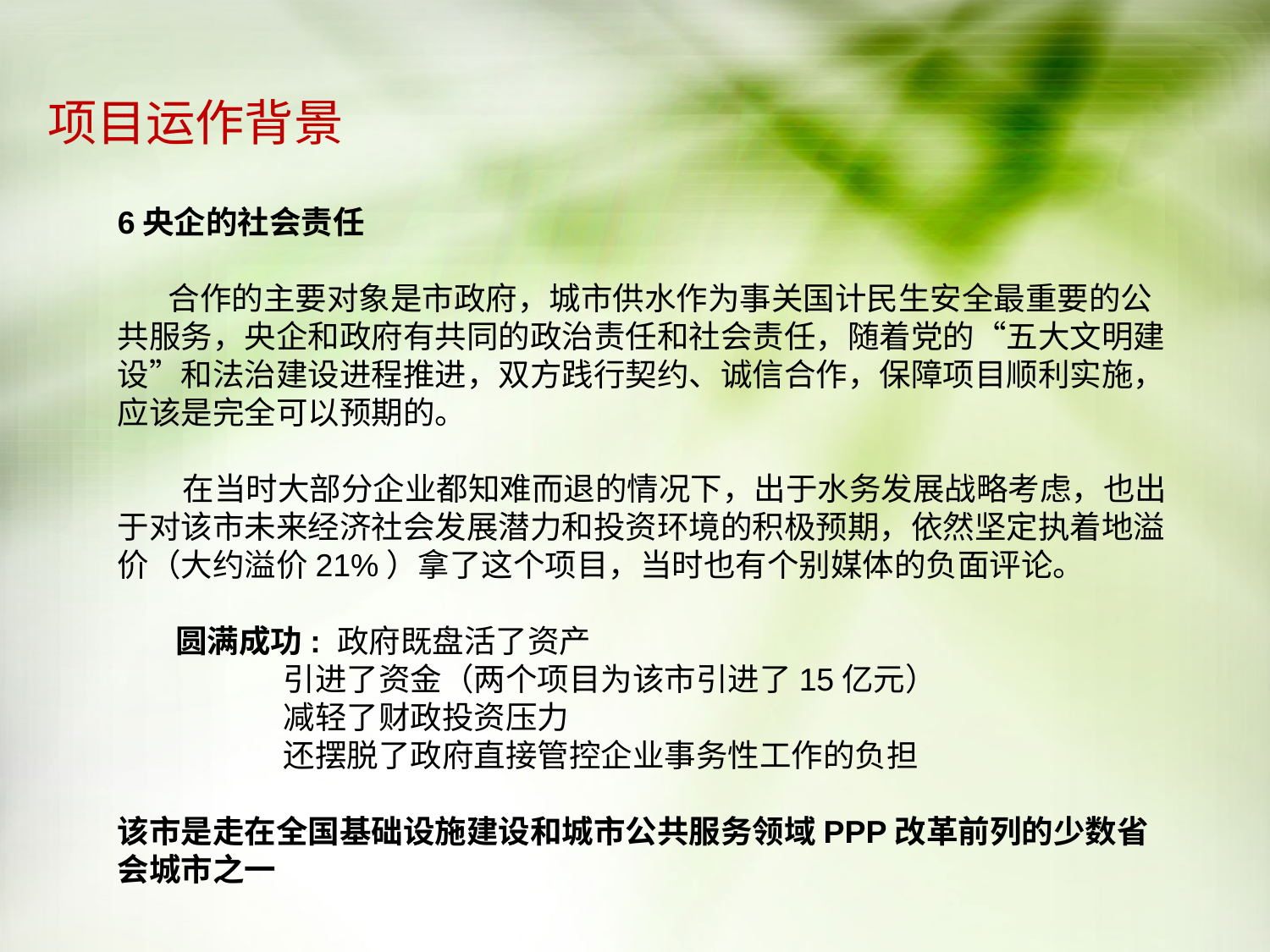

项目运作背景

6央企的社会责任

      合作的主要对象是市政府，城市供水作为事关国计民生安全最重要的公共服务，央企和政府有共同的政治责任和社会责任，随着党的“五大文明建设”和法治建设进程推进，双方践行契约、诚信合作，保障项目顺利实施，应该是完全可以预期的。

        在当时大部分企业都知难而退的情况下，出于水务发展战略考虑，也出于对该市未来经济社会发展潜力和投资环境的积极预期，依然坚定执着地溢价（大约溢价21%）拿了这个项目，当时也有个别媒体的负面评论。

       圆满成功: 政府既盘活了资产
                      引进了资金（两个项目为该市引进了15亿元）
                      减轻了财政投资压力
                      还摆脱了政府直接管控企业事务性工作的负担

该市是走在全国基础设施建设和城市公共服务领域PPP改革前列的少数省会城市之一